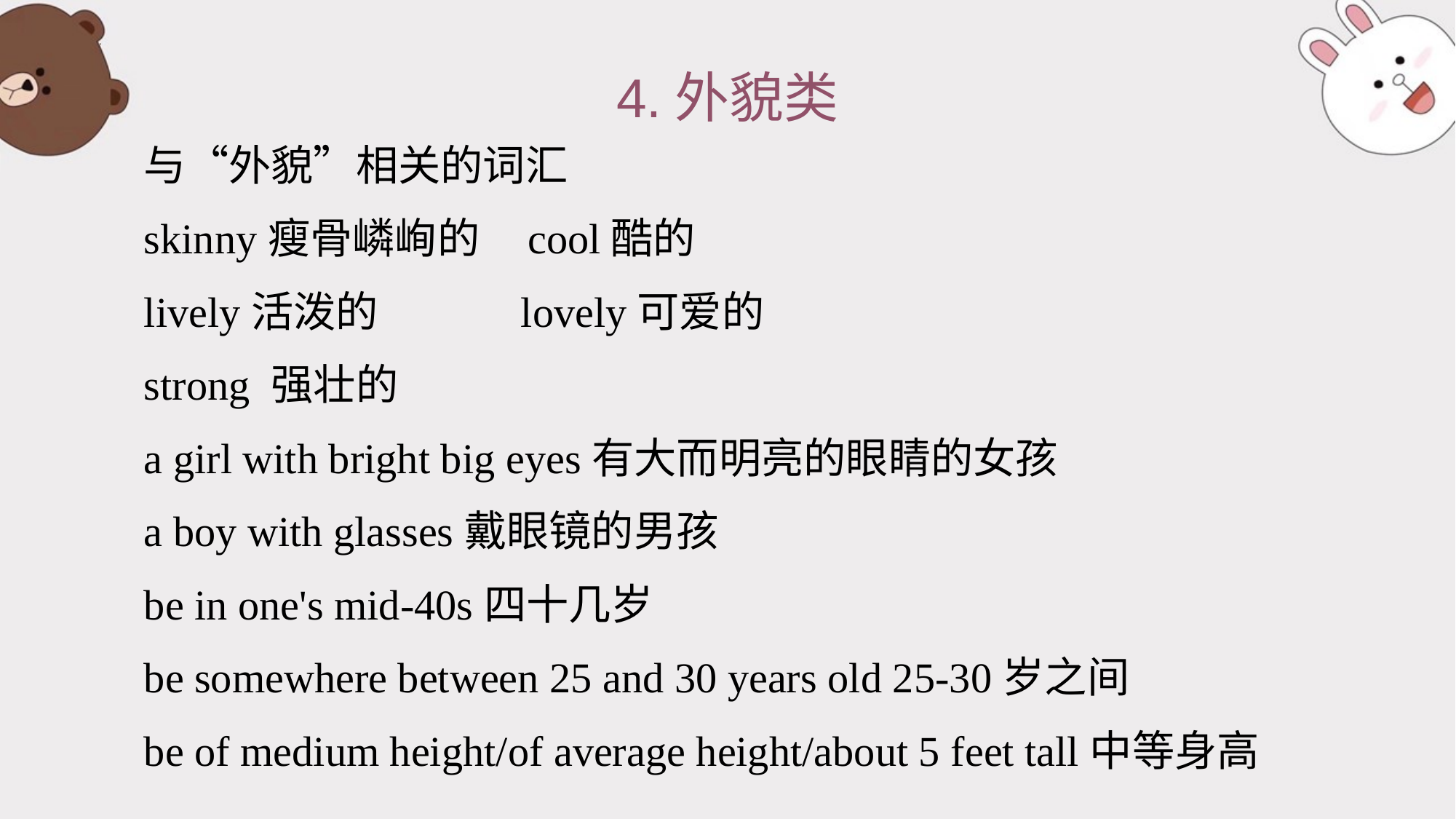

# 4.外貌类
与“外貌”相关的词汇
skinny瘦骨嶙峋的    cool酷的
lively活泼的              lovely可爱的
strong 强壮的
a girl with bright big eyes有大而明亮的眼睛的女孩
a boy with glasses戴眼镜的男孩
be in one's mid-40s四十几岁
be somewhere between 25 and 30 years old 25-30岁之间
be of medium height/of average height/about 5 feet tall中等身高